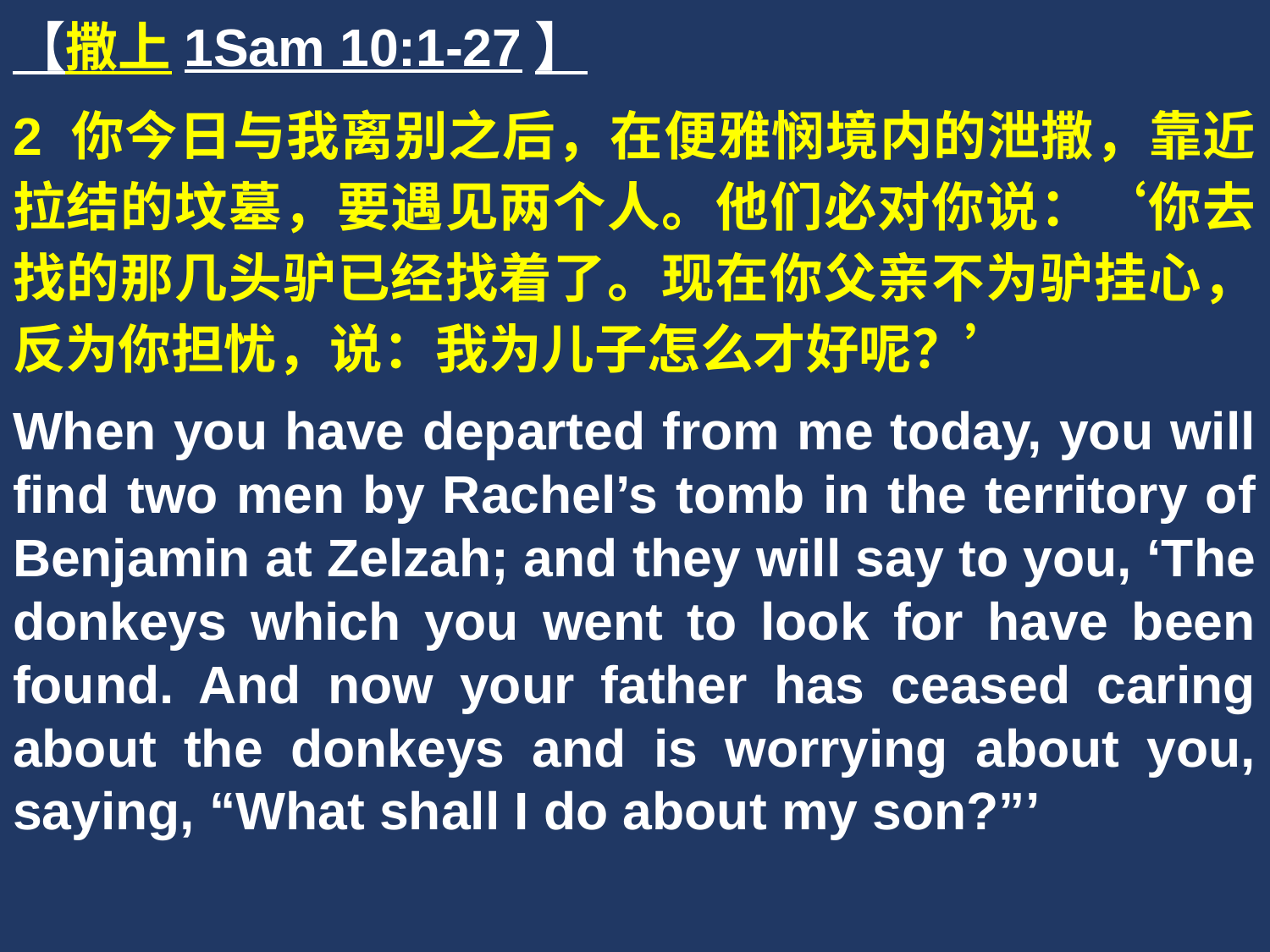

【撒上1Sam 10:1-27】
2 你今日与我离别之后，在便雅悯境内的泄撒，靠近拉结的坟墓，要遇见两个人。他们必对你说：‘你去找的那几头驴已经找着了。现在你父亲不为驴挂心，反为你担忧，说：我为儿子怎么才好呢？’
When you have departed from me today, you will find two men by Rachel’s tomb in the territory of Benjamin at Zelzah; and they will say to you, ‘The donkeys which you went to look for have been found. And now your father has ceased caring about the donkeys and is worrying about you, saying, “What shall I do about my son?”’